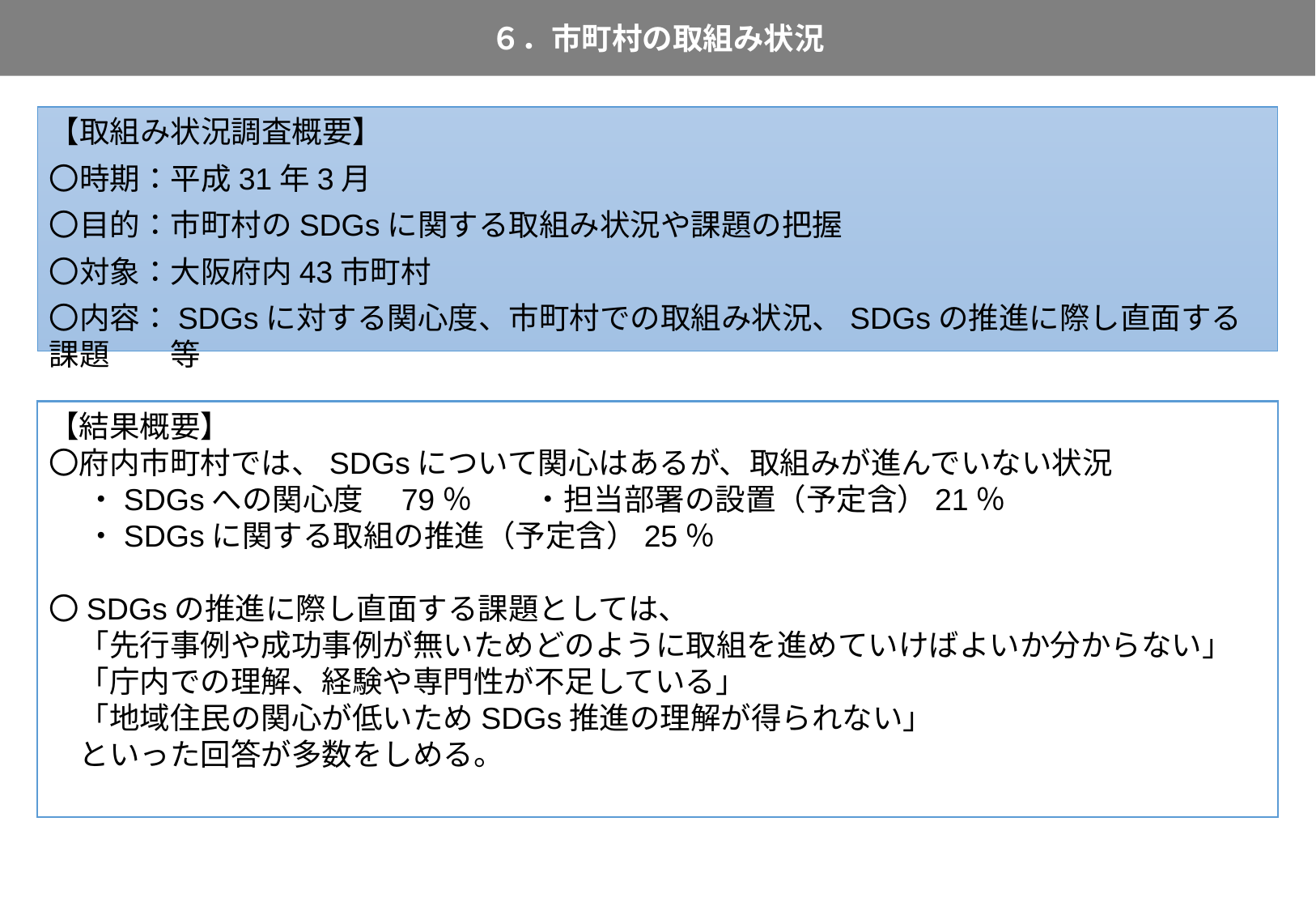

６．市町村の取組み状況
89
【取組み状況調査概要】
〇時期：平成31年3月
〇目的：市町村のSDGsに関する取組み状況や課題の把握
〇対象：大阪府内43市町村
〇内容：SDGsに対する関心度、市町村での取組み状況、SDGsの推進に際し直面する課題　　等
【結果概要】
〇府内市町村では、SDGsについて関心はあるが、取組みが進んでいない状況
　 ・SDGsへの関心度　79％　　・担当部署の設置（予定含）21％
　 ・SDGsに関する取組の推進（予定含）25％

〇SDGsの推進に際し直面する課題としては、
　「先行事例や成功事例が無いためどのように取組を進めていけばよいか分からない」
　「庁内での理解、経験や専門性が不足している」
　「地域住民の関心が低いためSDGs推進の理解が得られない」
　といった回答が多数をしめる。